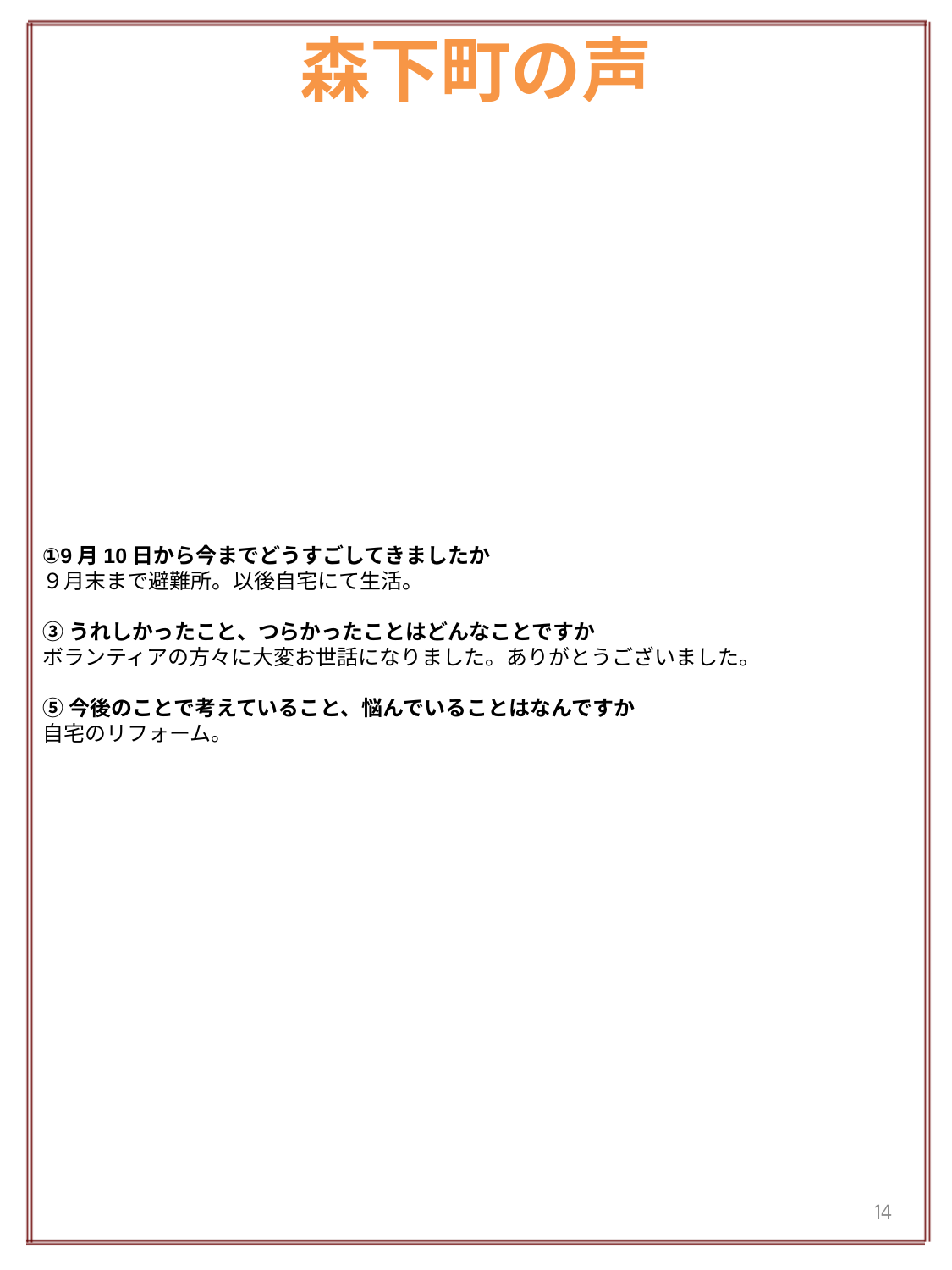

# 森下町の声
①9月10日から今までどうすごしてきましたか
９月末まで避難所。以後自宅にて生活。

③うれしかったこと、つらかったことはどんなことですか
ボランティアの方々に大変お世話になりました。ありがとうございました。

⑤今後のことで考えていること、悩んでいることはなんですか
自宅のリフォーム。
14